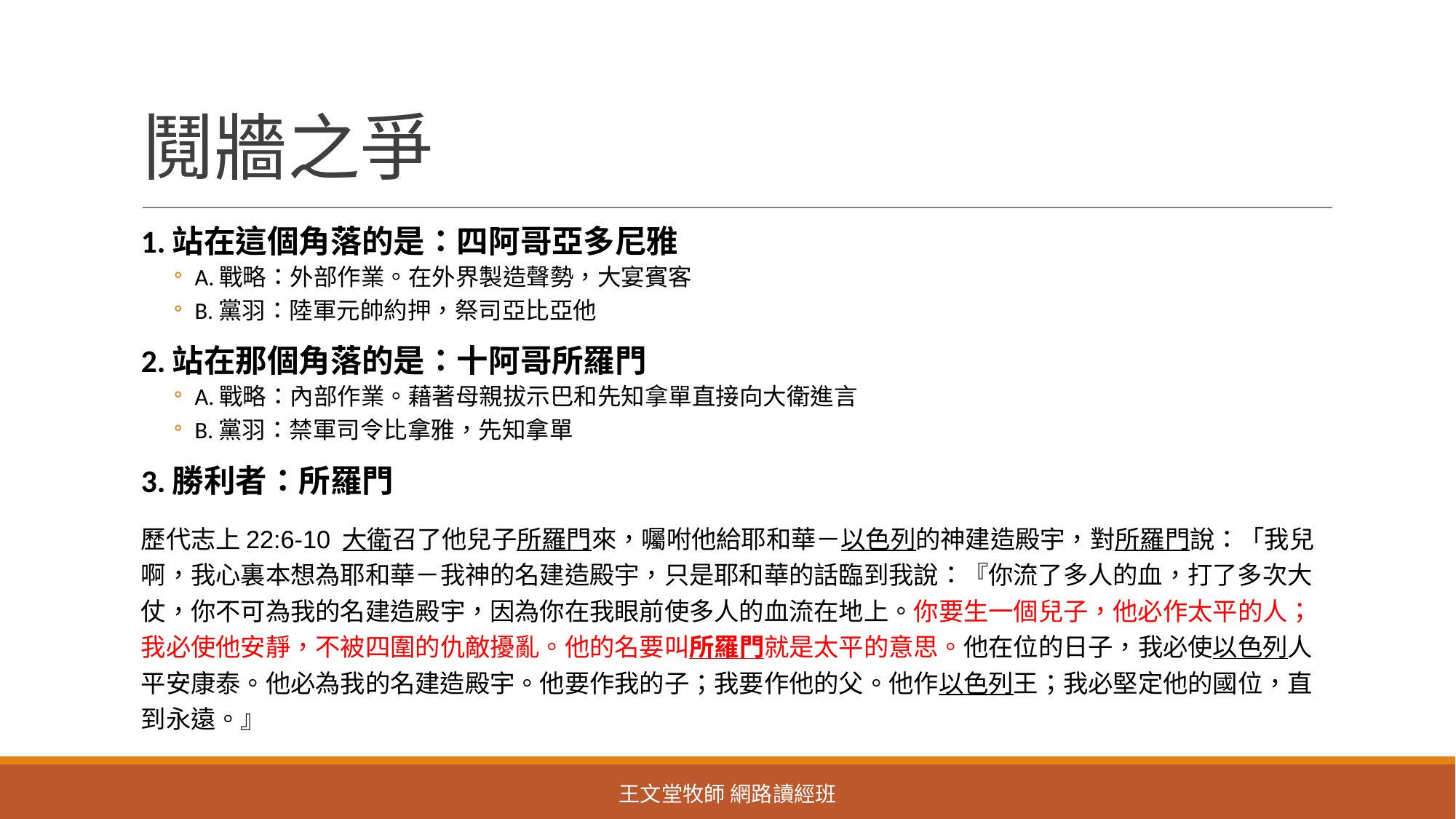

# 鬩牆之爭
1.站在這個角落的是：四阿哥亞多尼雅
A.戰略：外部作業。在外界製造聲勢，大宴賓客
B.黨羽：陸軍元帥約押，祭司亞比亞他
2.站在那個角落的是：十阿哥所羅門
A.戰略：內部作業。藉著母親拔示巴和先知拿單直接向大衛進言
B.黨羽：禁軍司令比拿雅，先知拿單
3.勝利者：所羅門
歷代志上22:6-10 大衛召了他兒子所羅門來，囑咐他給耶和華－以色列的神建造殿宇，對所羅門說：「我兒啊，我心裏本想為耶和華－我神的名建造殿宇，只是耶和華的話臨到我說：『你流了多人的血，打了多次大仗，你不可為我的名建造殿宇，因為你在我眼前使多人的血流在地上。你要生一個兒子，他必作太平的人；我必使他安靜，不被四圍的仇敵擾亂。他的名要叫所羅門就是太平的意思。他在位的日子，我必使以色列人平安康泰。他必為我的名建造殿宇。他要作我的子；我要作他的父。他作以色列王；我必堅定他的國位，直到永遠。』

王文堂牧師 網路讀經班